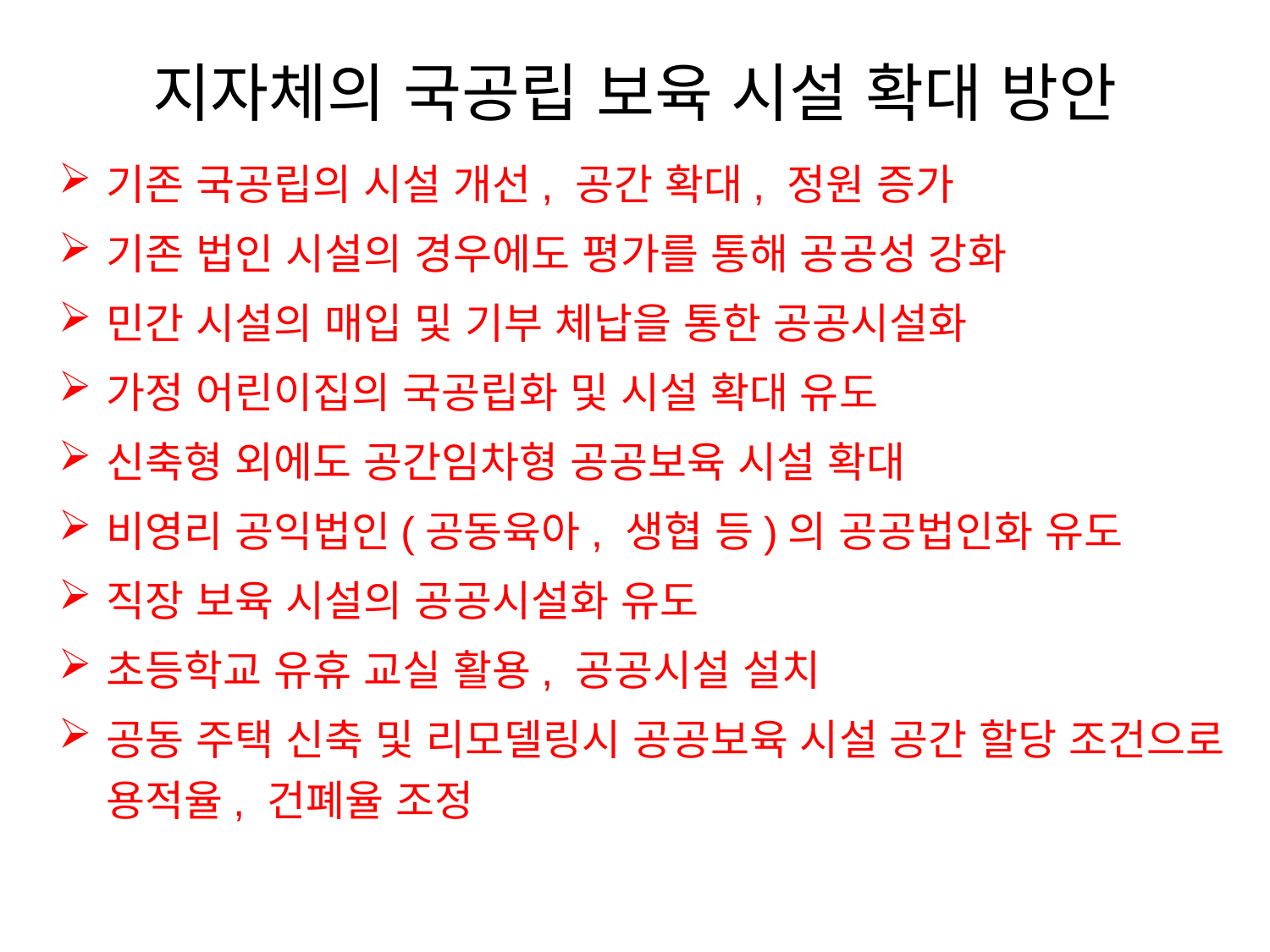

# 지자체의 국공립 보육 시설 확대 방안
기존 국공립의 시설 개선, 공간 확대, 정원 증가
기존 법인 시설의 경우에도 평가를 통해 공공성 강화
민간 시설의 매입 및 기부 체납을 통한 공공시설화
가정 어린이집의 국공립화 및 시설 확대 유도
신축형 외에도 공간임차형 공공보육 시설 확대
비영리 공익법인(공동육아, 생협 등)의 공공법인화 유도
직장 보육 시설의 공공시설화 유도
초등학교 유휴 교실 활용, 공공시설 설치
공동 주택 신축 및 리모델링시 공공보육 시설 공간 할당 조건으로 용적율, 건폐율 조정